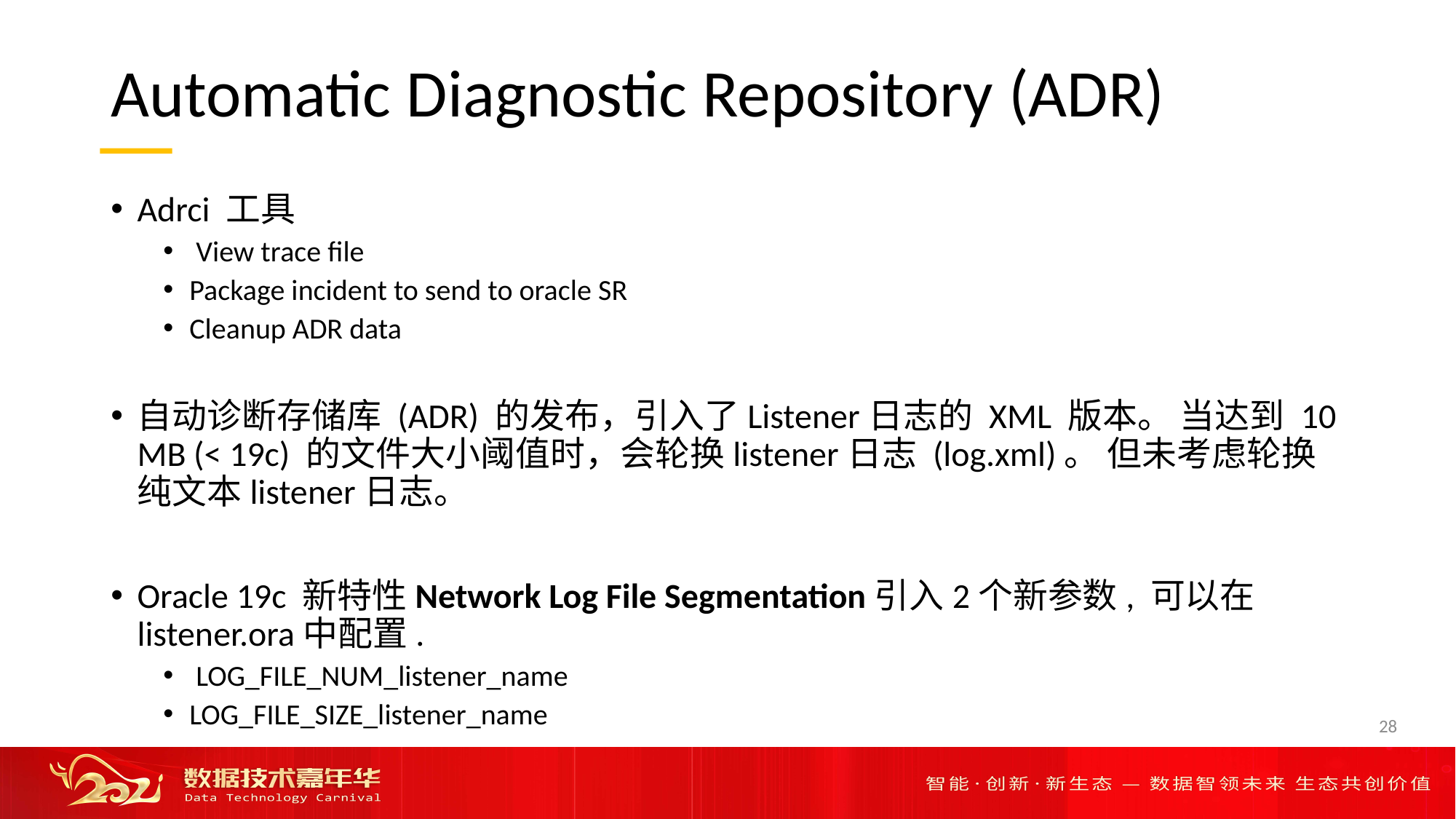

# Automatic Diagnostic Repository (ADR)
Adrci 工具
 View trace file
Package incident to send to oracle SR
Cleanup ADR data

自动诊断存储库 (ADR) 的发布，引入了Listener日志的 XML 版本。 当达到 10 MB (< 19c) 的文件大小阈值时，会轮换listener日志 (log.xml)。 但未考虑轮换纯文本listener日志。

Oracle 19c 新特性Network Log File Segmentation引入2个新参数, 可以在listener.ora中配置.
 LOG_FILE_NUM_listener_name
LOG_FILE_SIZE_listener_name
28